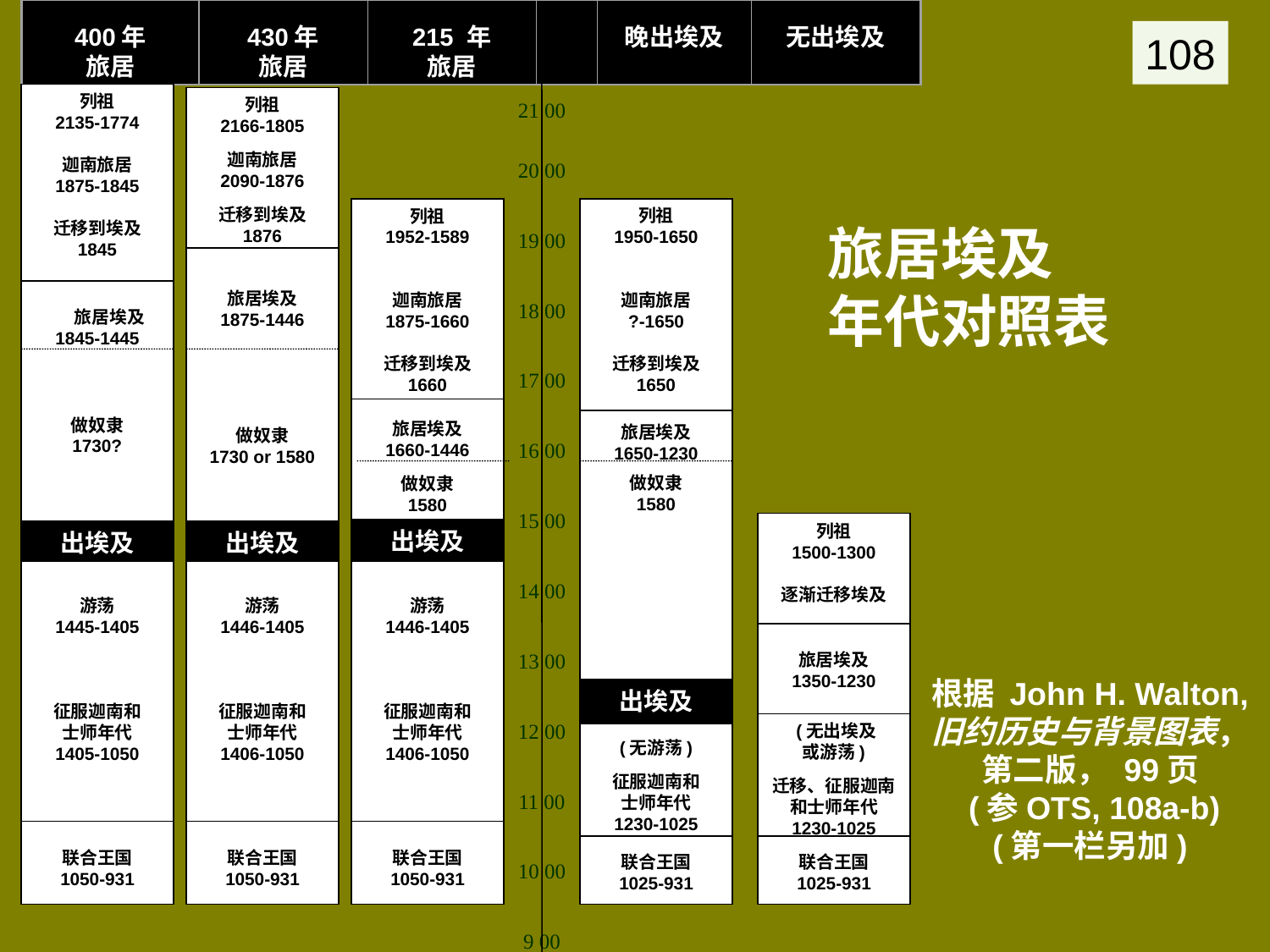

400年
旅居

430年
旅居

215 年
旅居

晚出埃及

无出埃及

列祖
2135-1774

迦南旅居
1875-1845

迁移到埃及
1845
列祖
2166-1805

迦南旅居
2090-1876

迁移到埃及
1876
21 00
20 00
列祖
1952-1589

迦南旅居
1875-1660

迁移到埃及
1660
列祖
1950-1650

迦南旅居
?-1650

迁移到埃及
1650
19 00

旅居埃及
1875-1446

做奴隶
1730 or 1580

     旅居埃及
1845-1445

做奴隶
1730?
18 00

17 00

旅居埃及
1660-1446

做奴隶
1580

旅居埃及
1650-1230

做奴隶
1580
16 00

15 00
列祖
1500-1300

逐渐迁移埃及
出埃及
出埃及
出埃及

游荡
1445-1405

征服迦南和
士师年代
1405-1050

游荡
1446-1405

征服迦南和
士师年代
1406-1050

游荡
1446-1405

征服迦南和
士师年代
1406-1050
14 00

旅居埃及
1350-1230
13 00
出埃及

(无游荡)

征服迦南和
士师年代
1230-1025
12 00
 (无出埃及
或游荡)

迁移、征服迦南和士师年代
1230-1025
11 00

联合王国
1050-931

联合王国
1050-931

联合王国
1050-931

联合王国
1025-931

联合王国
1025-931
10 00
9 00
108
# 旅居埃及 年代对照表
根据 John H. Walton, 旧约历史与背景图表，第二版， 99页
 (参OTS, 108a-b)
(第一栏另加)